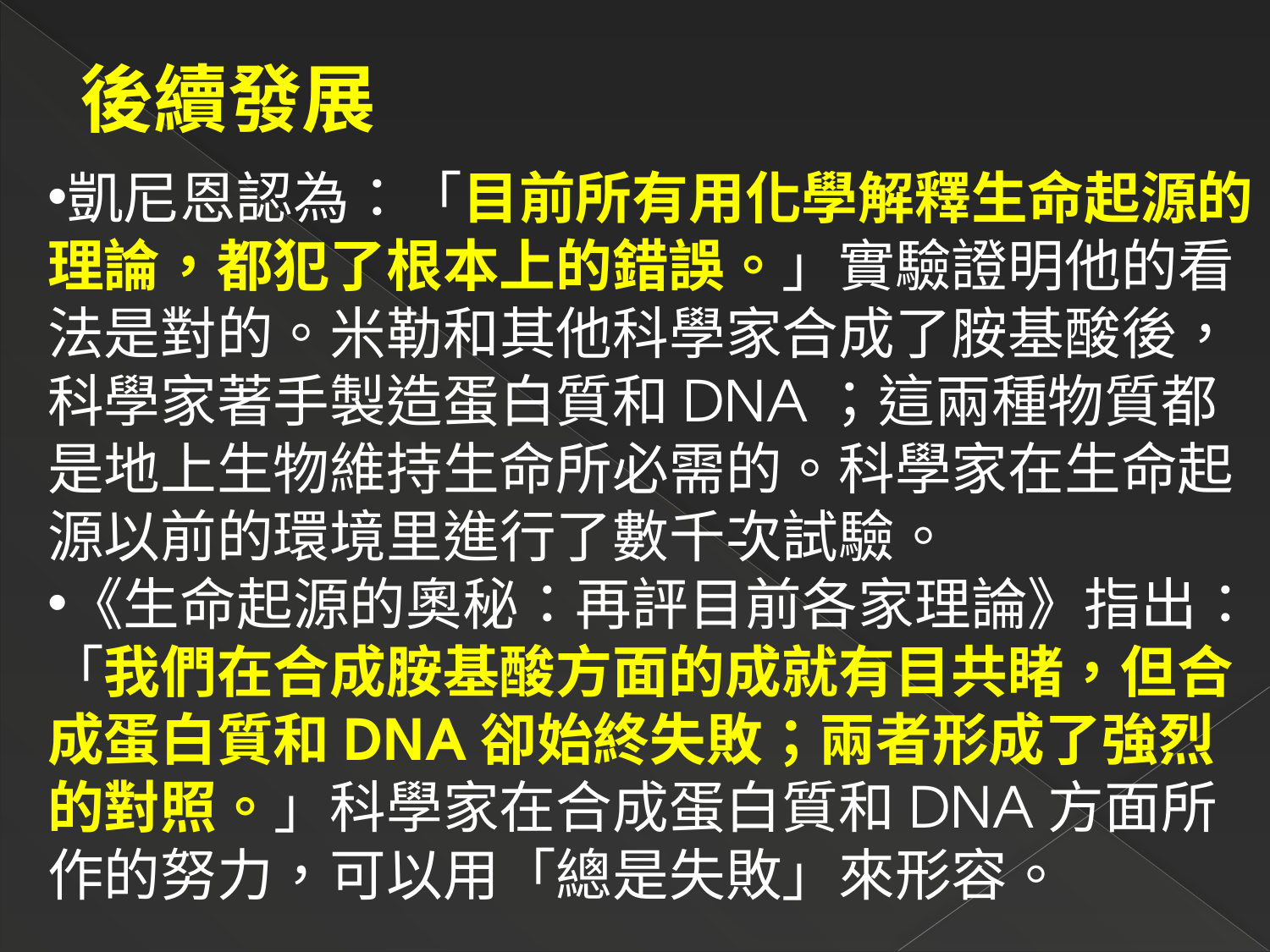

# 後續發展
凱尼恩認為：「目前所有用化學解釋生命起源的理論，都犯了根本上的錯誤。」實驗證明他的看法是對的。米勒和其他科學家合成了胺基酸後，科學家著手製造蛋白質和DNA；這兩種物質都是地上生物維持生命所必需的。科學家在生命起源以前的環境里進行了數千次試驗。
《生命起源的奧秘：再評目前各家理論》指出：「我們在合成胺基酸方面的成就有目共睹，但合成蛋白質和DNA卻始終失敗；兩者形成了強烈的對照。」科學家在合成蛋白質和DNA方面所作的努力，可以用「總是失敗」來形容。